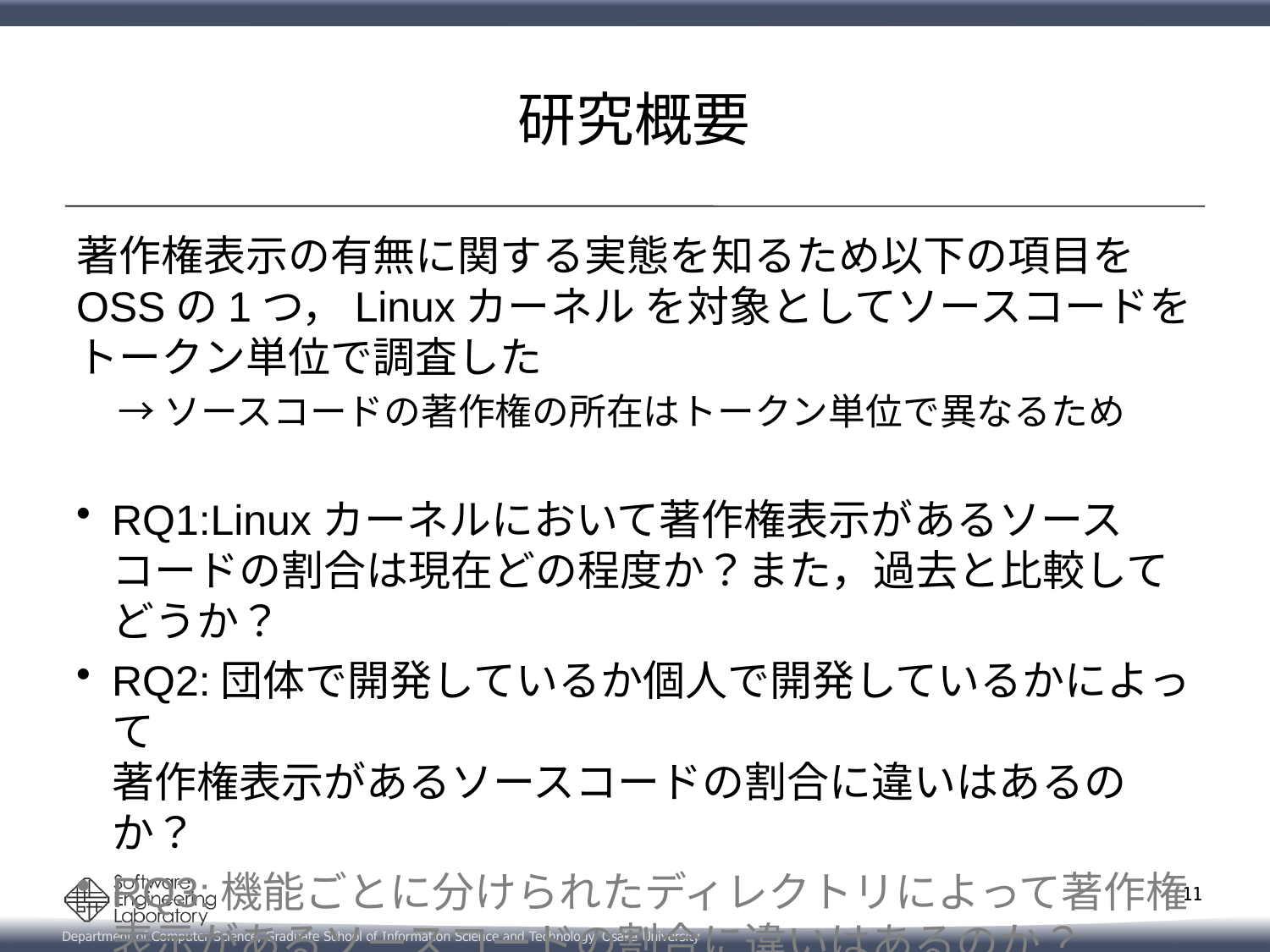

# 研究概要
著作権表示の有無に関する実態を知るため以下の項目を
OSSの1つ，Linuxカーネル を対象としてソースコードを
トークン単位で調査した
→ソースコードの著作権の所在はトークン単位で異なるため

RQ1:Linuxカーネルにおいて著作権表示があるソースコードの割合は現在どの程度か？また，過去と比較してどうか？
RQ2:団体で開発しているか個人で開発しているかによって
著作権表示があるソースコードの割合に違いはあるのか？
RQ3:機能ごとに分けられたディレクトリによって著作権表示があるソースコードの割合に違いはあるのか？

11